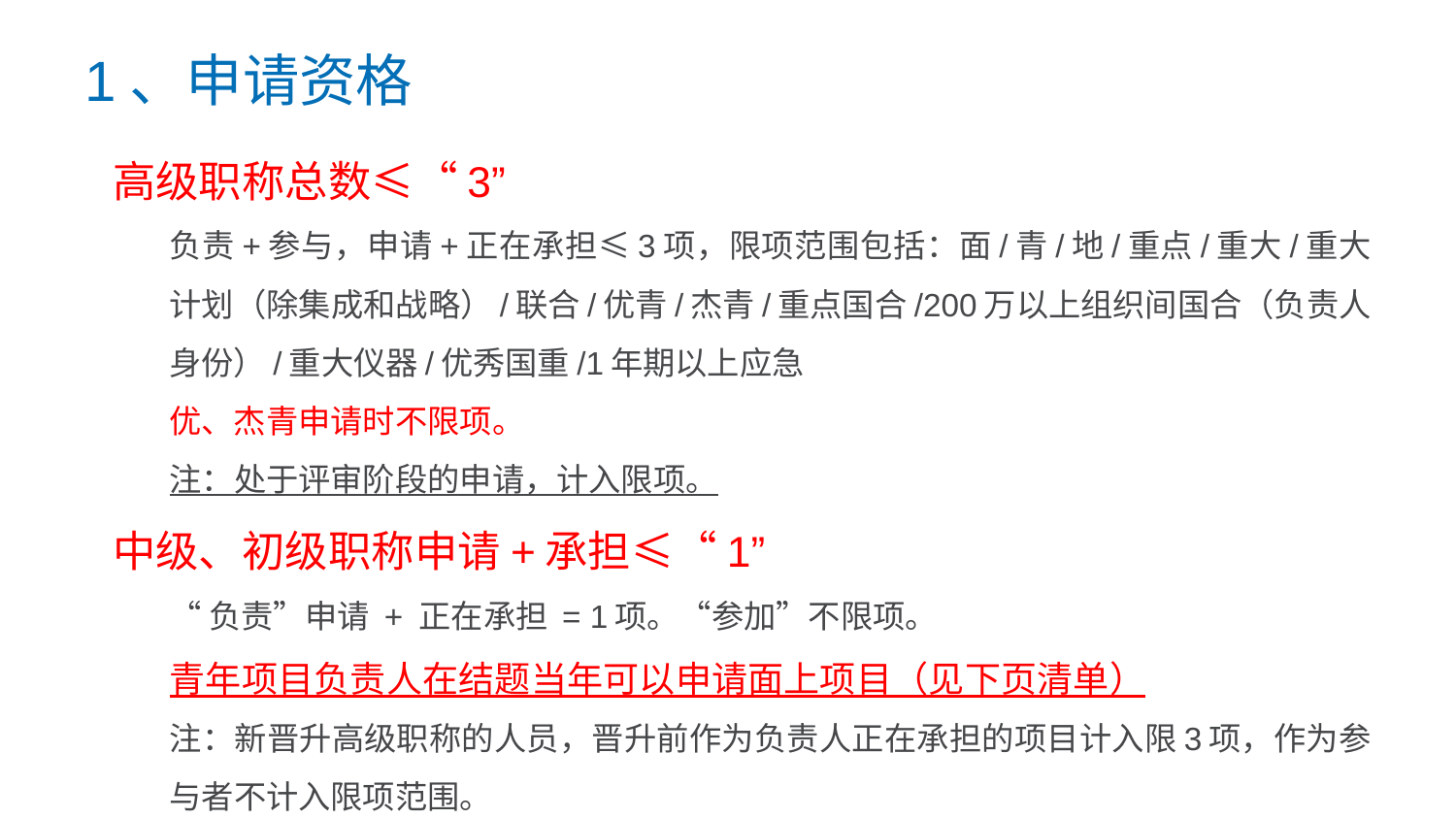

1、申请资格
高级职称总数≤“3”
负责+参与，申请+正在承担≤3项，限项范围包括：面/青/地/重点/重大/重大计划（除集成和战略）/联合/优青/杰青/重点国合/200万以上组织间国合（负责人身份）/重大仪器/优秀国重/1年期以上应急
优、杰青申请时不限项。
注：处于评审阶段的申请，计入限项。
中级、初级职称申请+承担≤“1”
“负责”申请 + 正在承担 = 1项。“参加”不限项。
青年项目负责人在结题当年可以申请面上项目（见下页清单）
注：新晋升高级职称的人员，晋升前作为负责人正在承担的项目计入限3项，作为参与者不计入限项范围。